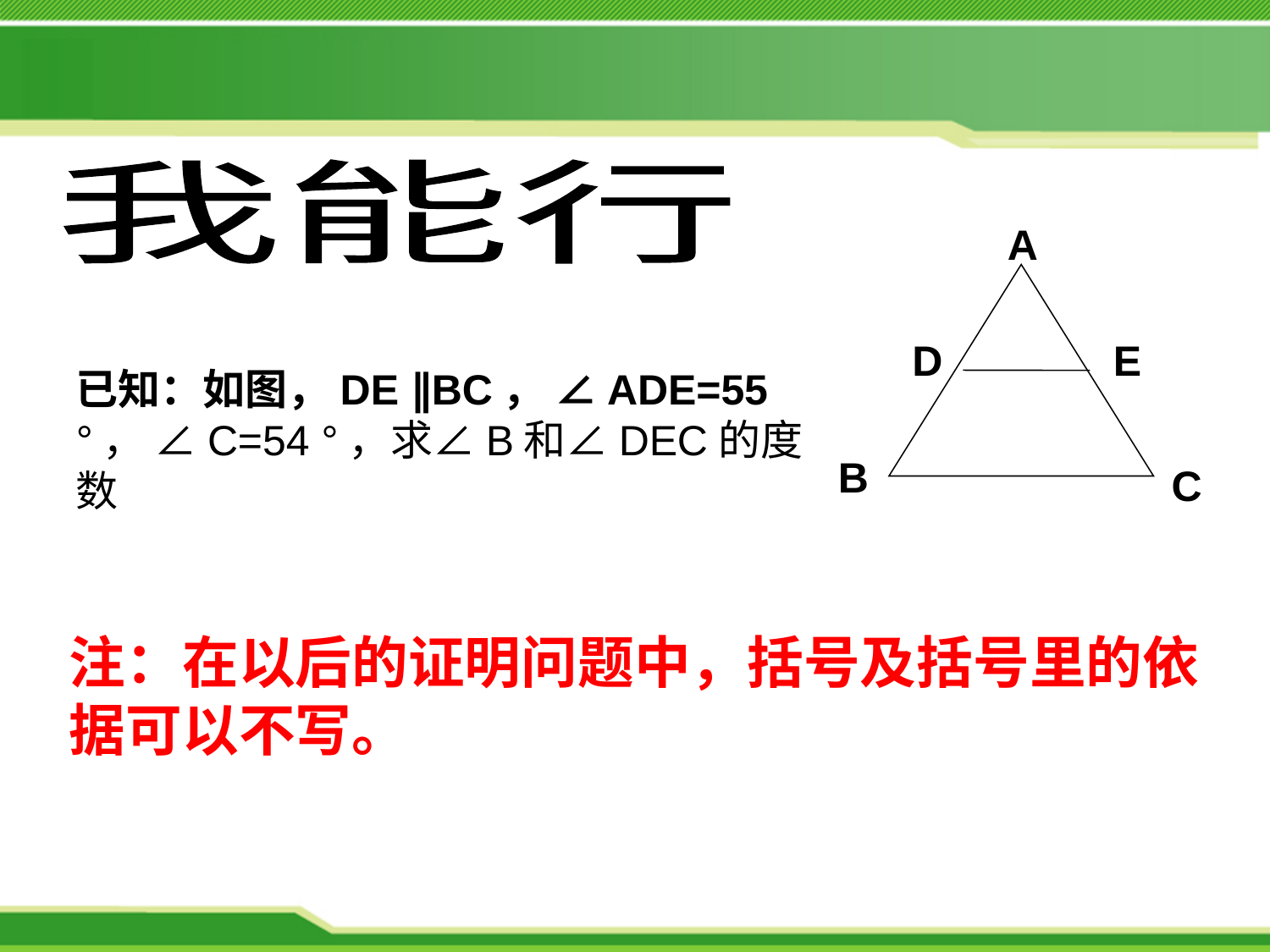

我能行
A

D
E

B
已知：如图，DE ∥BC， ∠ADE=55 °， ∠C=54 °，求∠B和∠DEC的度数
C
注：在以后的证明问题中，括号及括号里的依据可以不写。